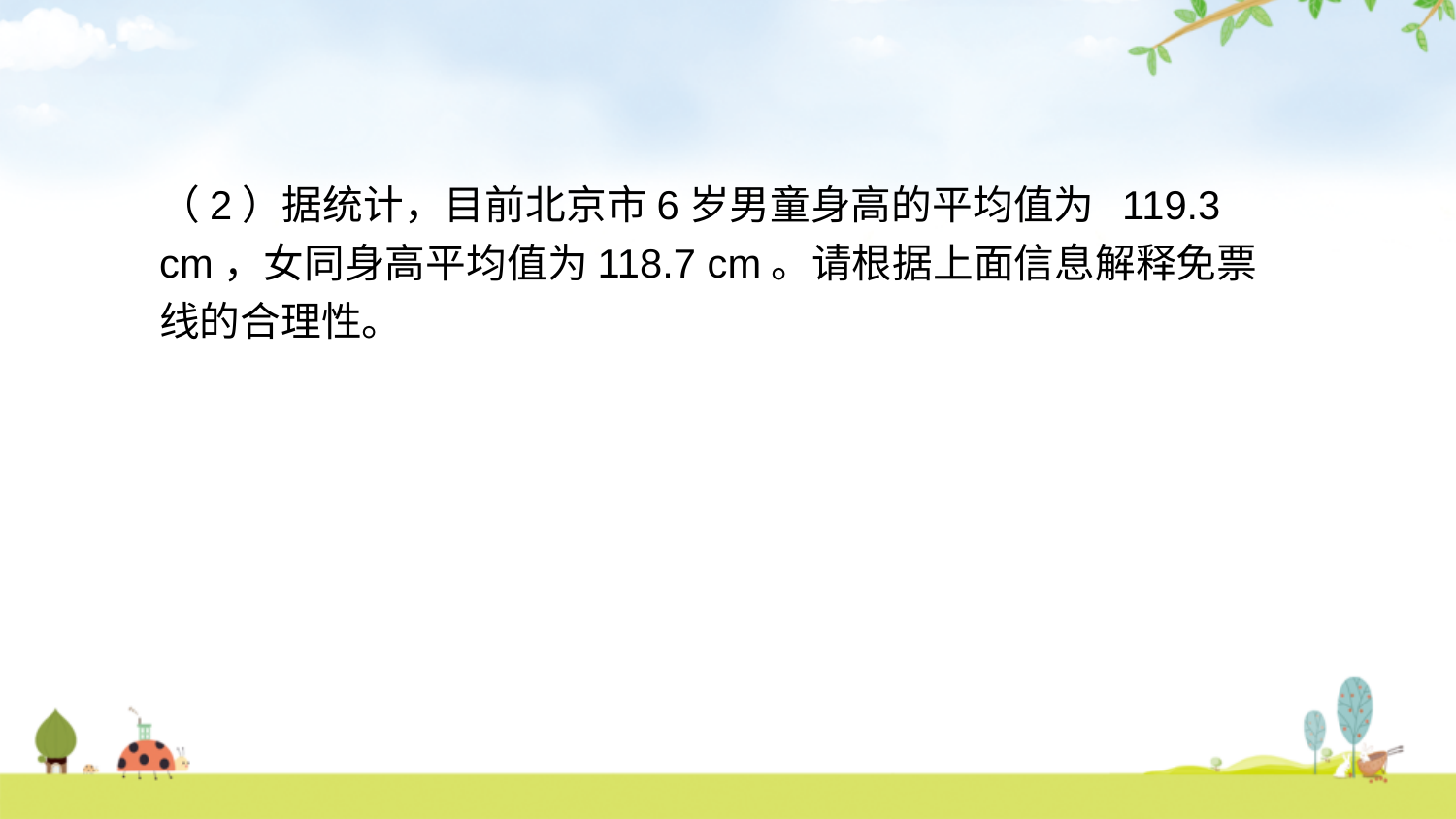

（2）据统计，目前北京市6岁男童身高的平均值为  119.3 cm，女同身高平均值为118.7 cm。请根据上面信息解释免票线的合理性。